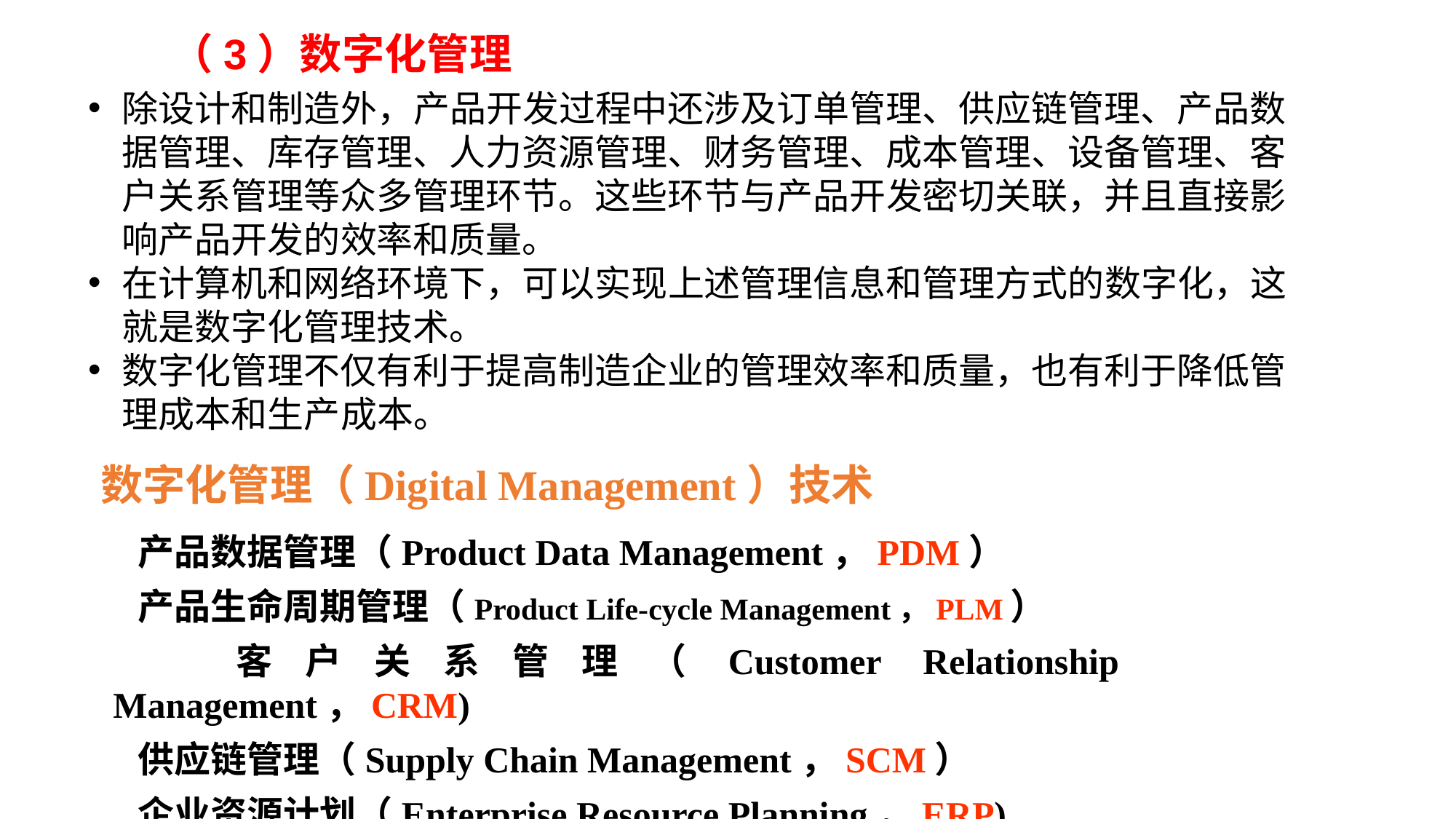

（3）数字化管理
除设计和制造外，产品开发过程中还涉及订单管理、供应链管理、产品数据管理、库存管理、人力资源管理、财务管理、成本管理、设备管理、客户关系管理等众多管理环节。这些环节与产品开发密切关联，并且直接影响产品开发的效率和质量。
在计算机和网络环境下，可以实现上述管理信息和管理方式的数字化，这就是数字化管理技术。
数字化管理不仅有利于提高制造企业的管理效率和质量，也有利于降低管理成本和生产成本。
数字化管理（Digital Management）技术
  产品数据管理（Product Data Management，PDM）
  产品生命周期管理（Product Life-cycle Management，PLM）
  客户关系管理（Customer Relationship Management，CRM)
  供应链管理（Supply Chain Management，SCM）
  企业资源计划（Enterprise Resource Planning，ERP)